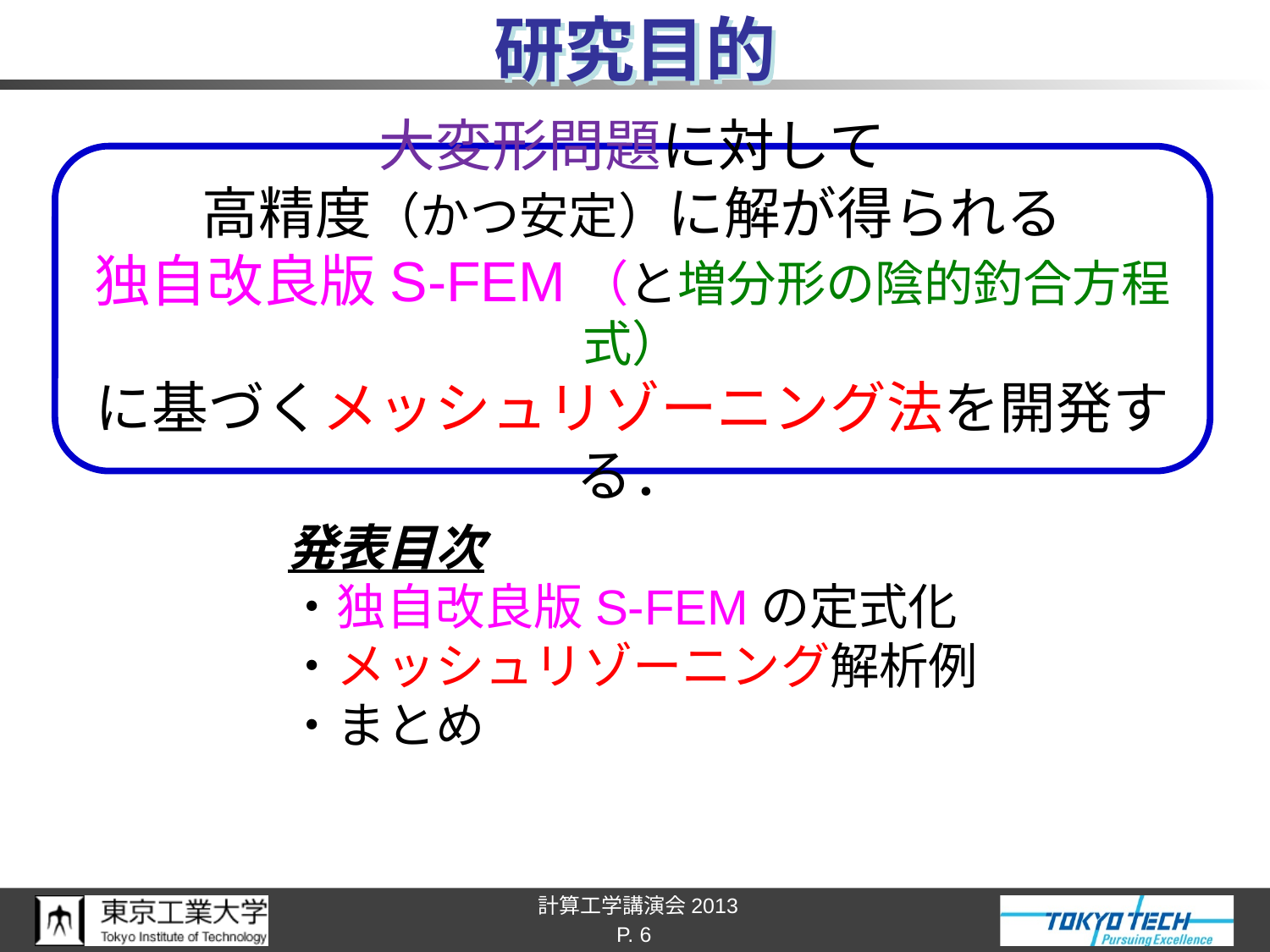

# 研究目的
大変形問題に対して
高精度（かつ安定）に解が得られる
独自改良版S-FEM（と増分形の陰的釣合方程式）
に基づくメッシュリゾーニング法を開発する．
発表目次
・独自改良版S-FEMの定式化
・メッシュリゾーニング解析例
・まとめ
P. 6